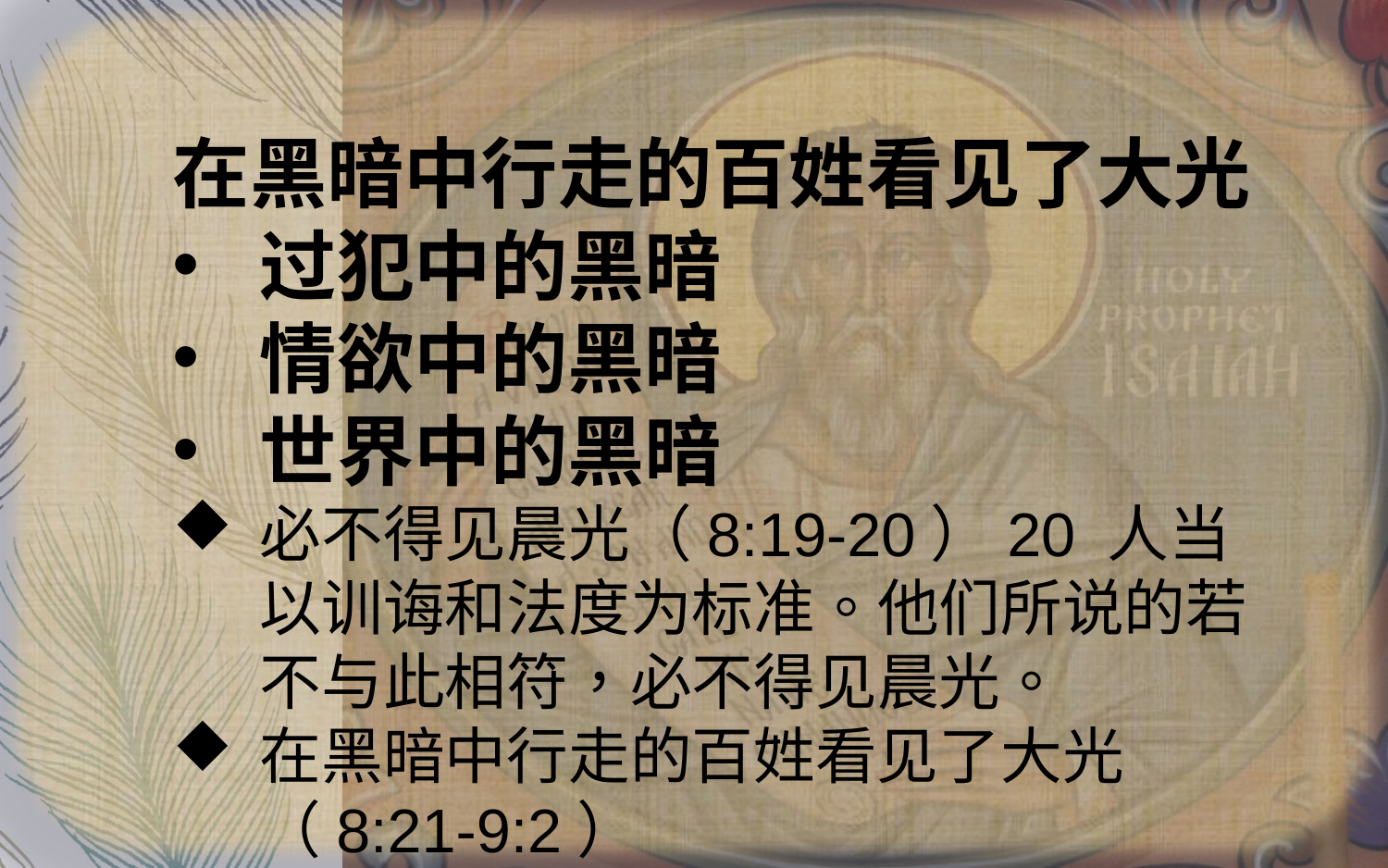

在黑暗中行走的百姓看见了大光
过犯中的黑暗
情欲中的黑暗
世界中的黑暗
必不得见晨光（8:19-20）20 人当以训诲和法度为标准。他们所说的若不与此相符，必不得见晨光。
在黑暗中行走的百姓看见了大光（8:21-9:2）